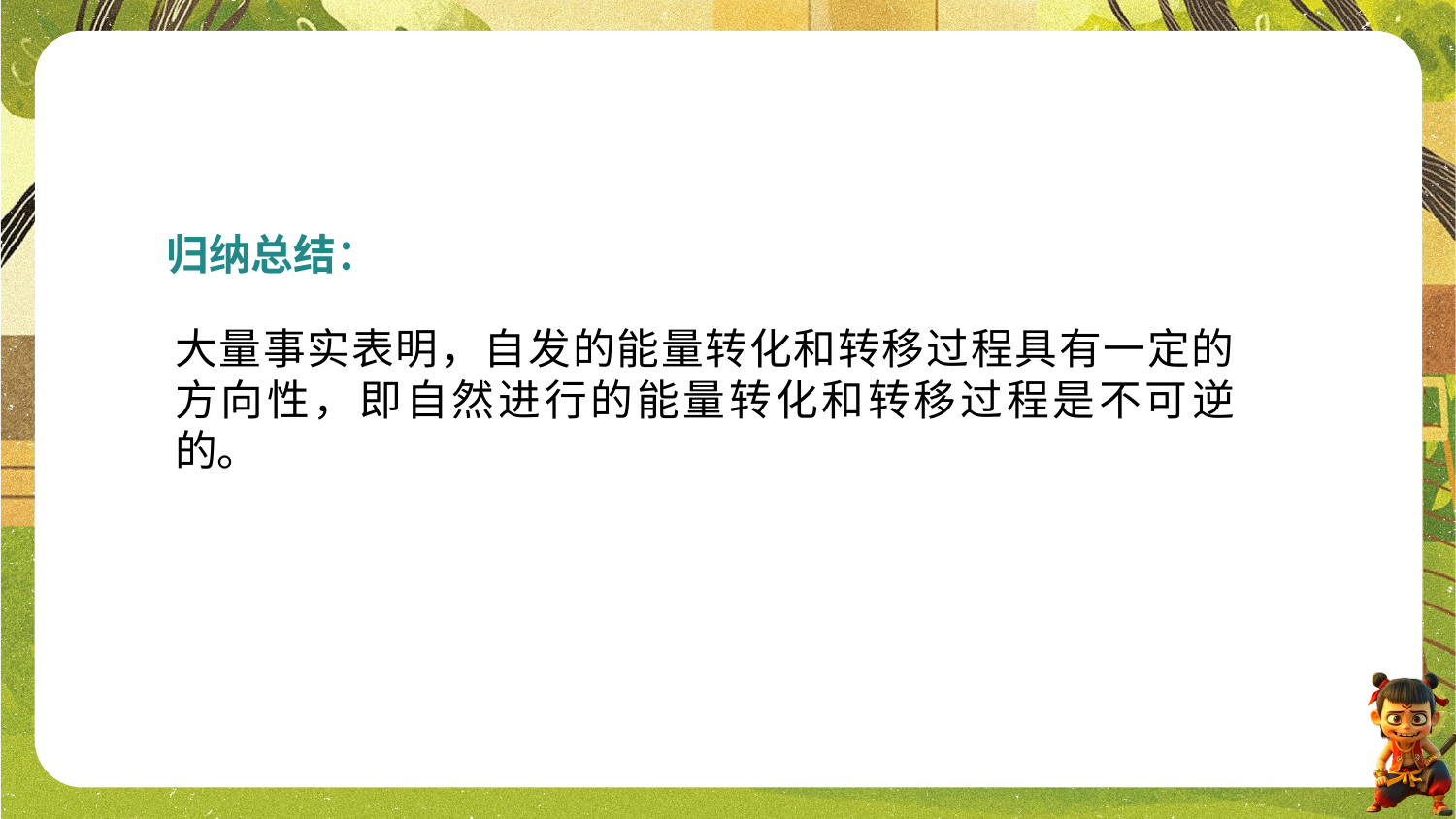

归纳总结：
大量事实表明，自发的能量转化和转移过程具有一定的方向性，即自然进行的能量转化和转移过程是不可逆的。